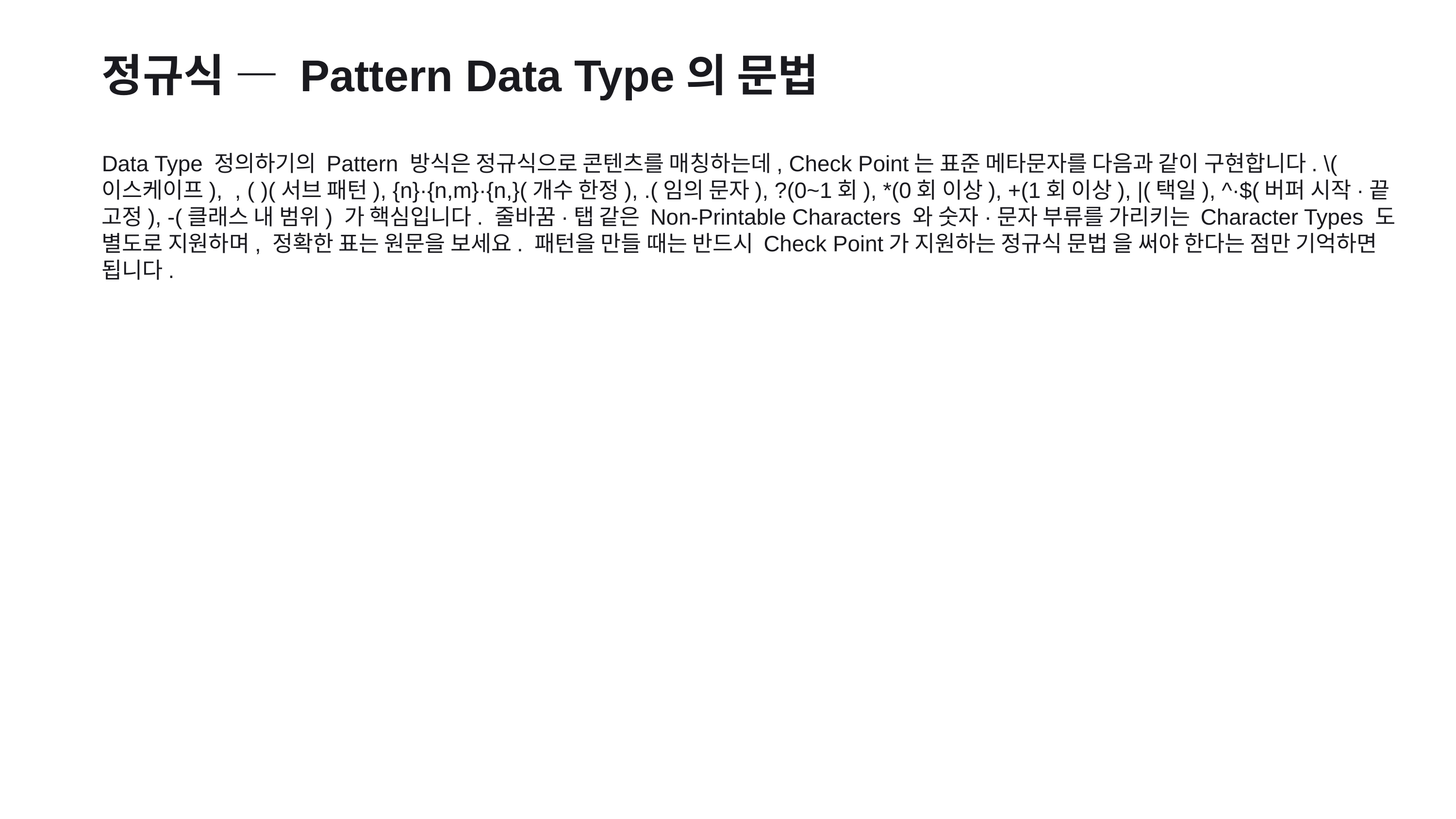

정규식 — Pattern Data Type의 문법
Data Type 정의하기의 Pattern 방식은 정규식으로 콘텐츠를 매칭하는데, Check Point는 표준 메타문자를 다음과 같이 구현합니다. \(이스케이프),  , ( )(서브 패턴), {n}·{n,m}·{n,}(개수 한정), .(임의 문자), ?(0~1회), *(0회 이상), +(1회 이상), |(택일), ^·$(버퍼 시작·끝 고정), -(클래스 내 범위) 가 핵심입니다. 줄바꿈·탭 같은 Non-Printable Characters 와 숫자·문자 부류를 가리키는 Character Types 도 별도로 지원하며, 정확한 표는 원문을 보세요. 패턴을 만들 때는 반드시 Check Point가 지원하는 정규식 문법 을 써야 한다는 점만 기억하면 됩니다.